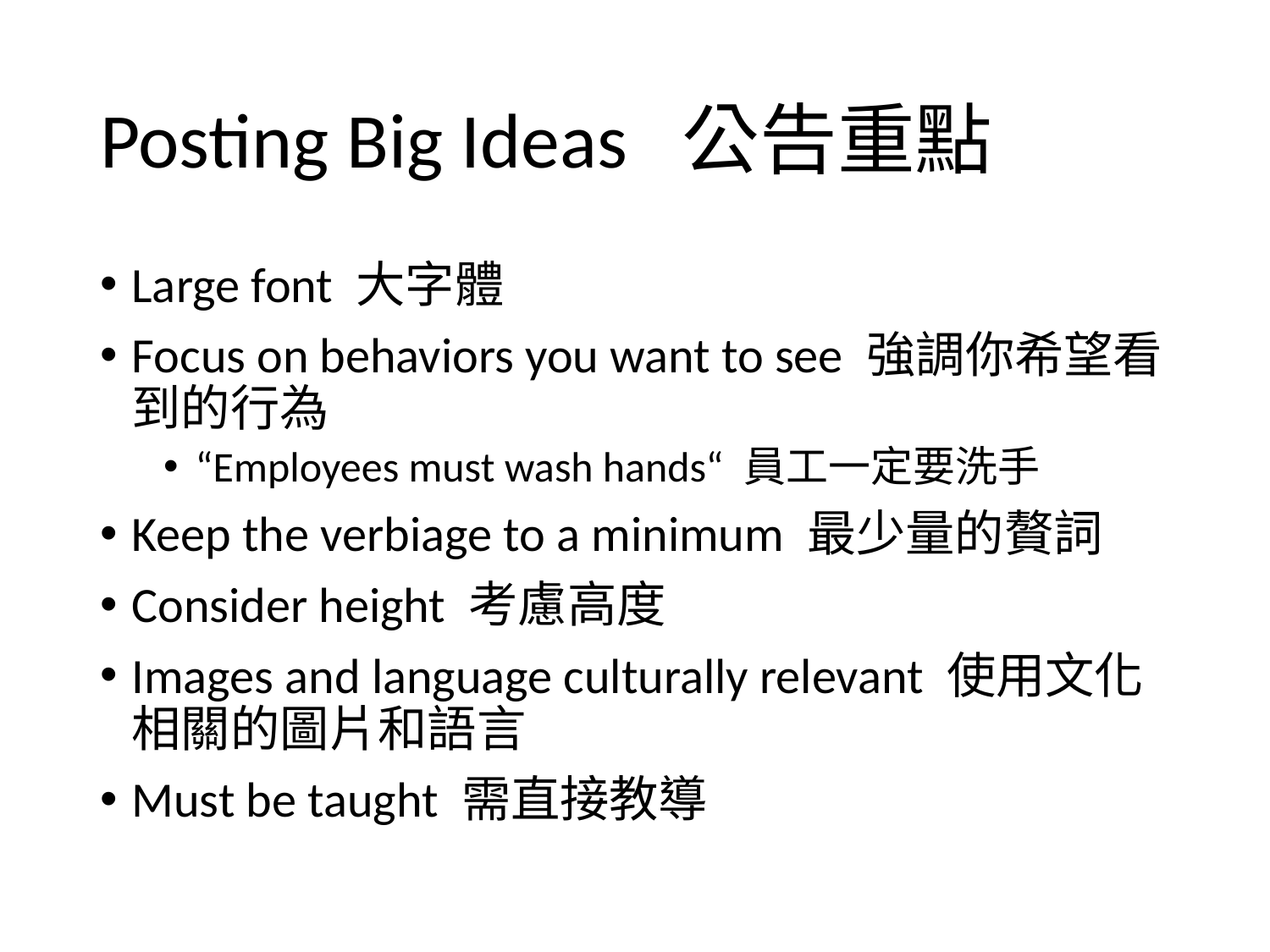

# Posting Big Ideas  公告重點
Large font 大字體
Focus on behaviors you want to see 強調你希望看到的行為
“Employees must wash hands“ 員工一定要洗手
Keep the verbiage to a minimum 最少量的贅詞
Consider height 考慮高度
Images and language culturally relevant 使用文化相關的圖片和語言
Must be taught 需直接教導